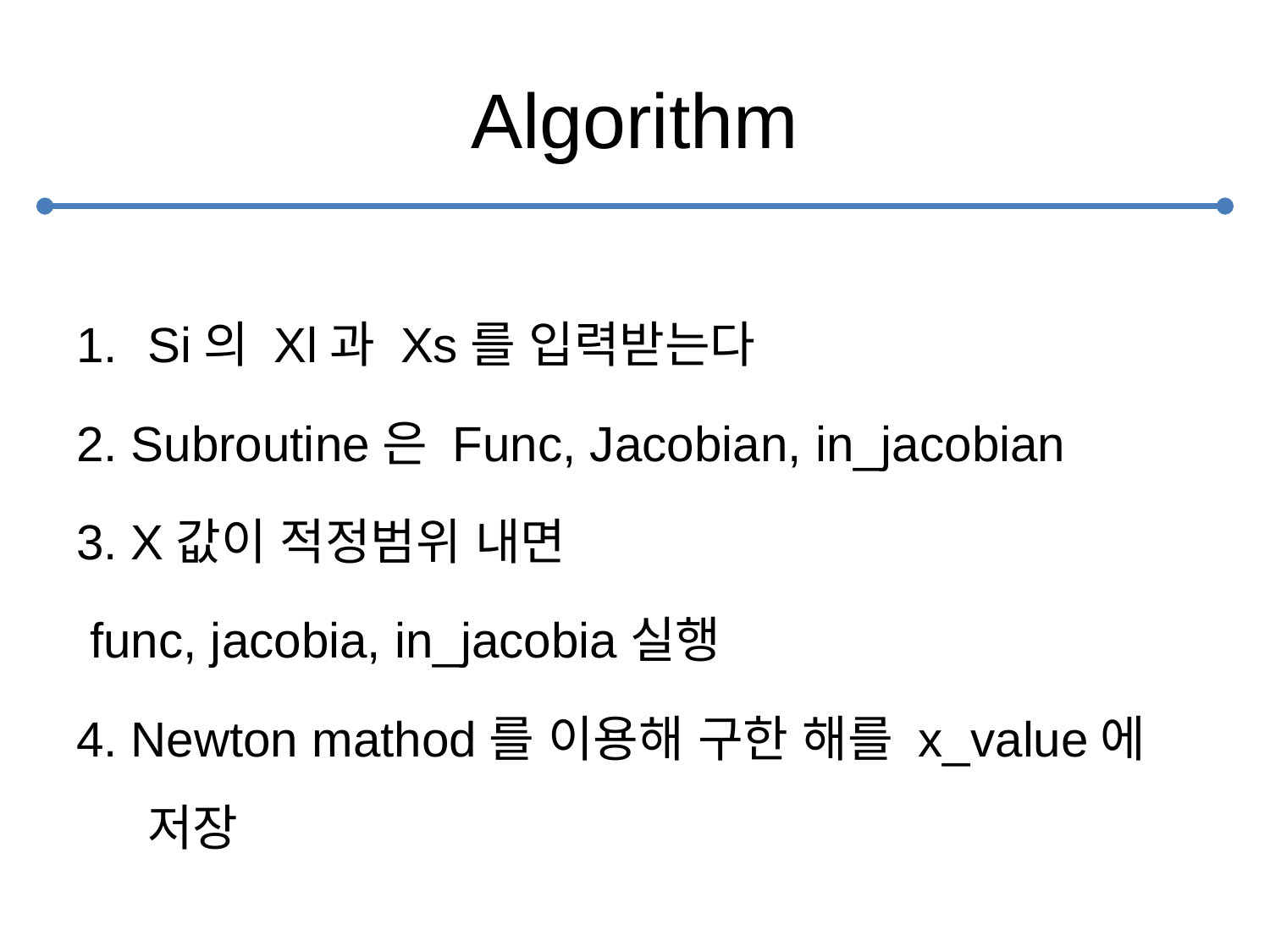

# Algorithm
Si의 Xl과 Xs를 입력받는다
2. Subroutine은 Func, Jacobian, in_jacobian
3. X값이 적정범위 내면
 func, jacobia, in_jacobia실행
4. Newton mathod를 이용해 구한 해를 x_value에 저장